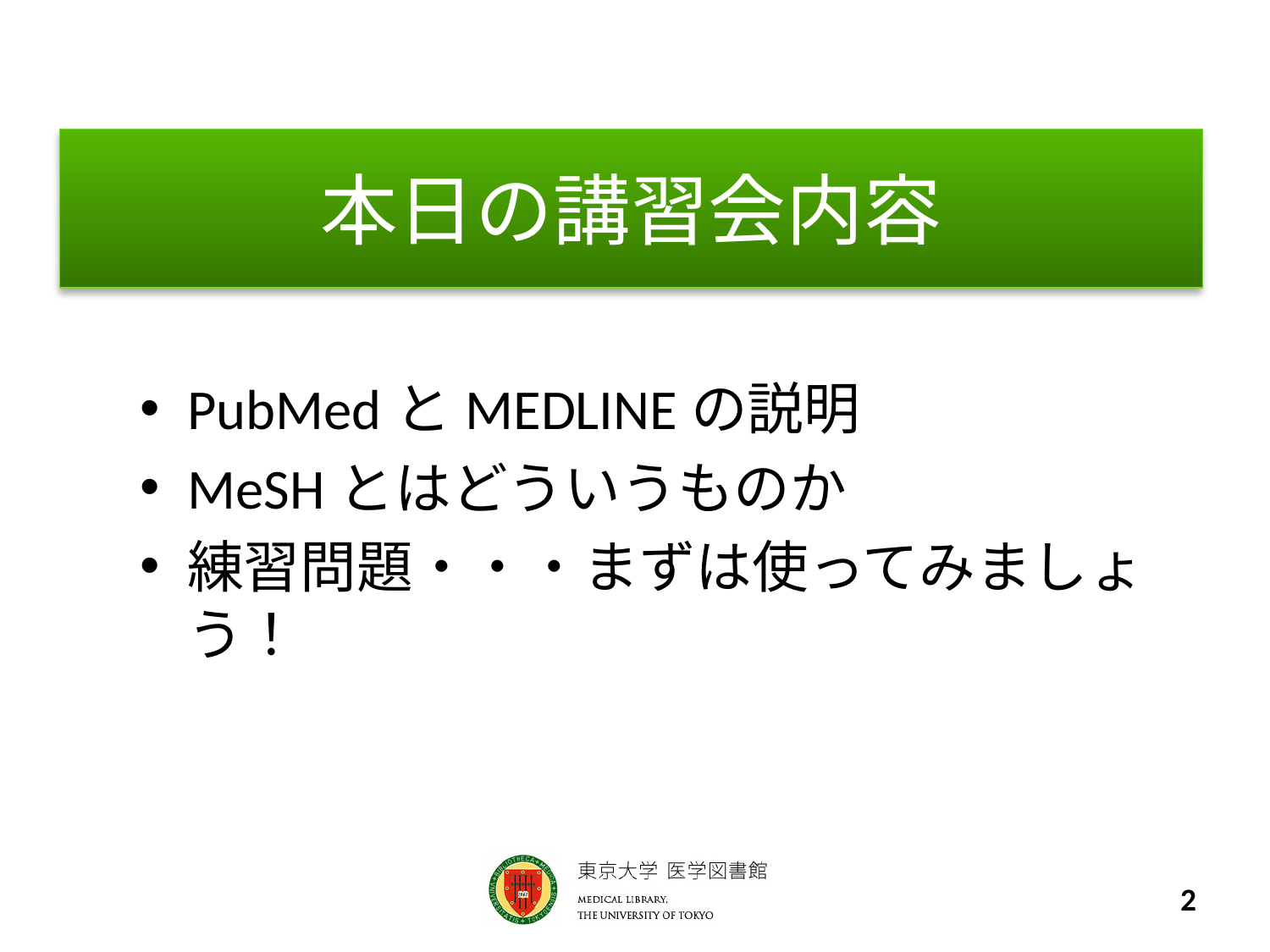

# 本日の講習会内容
PubMedとMEDLINEの説明
MeSHとはどういうものか
練習問題・・・まずは使ってみましょう！
2